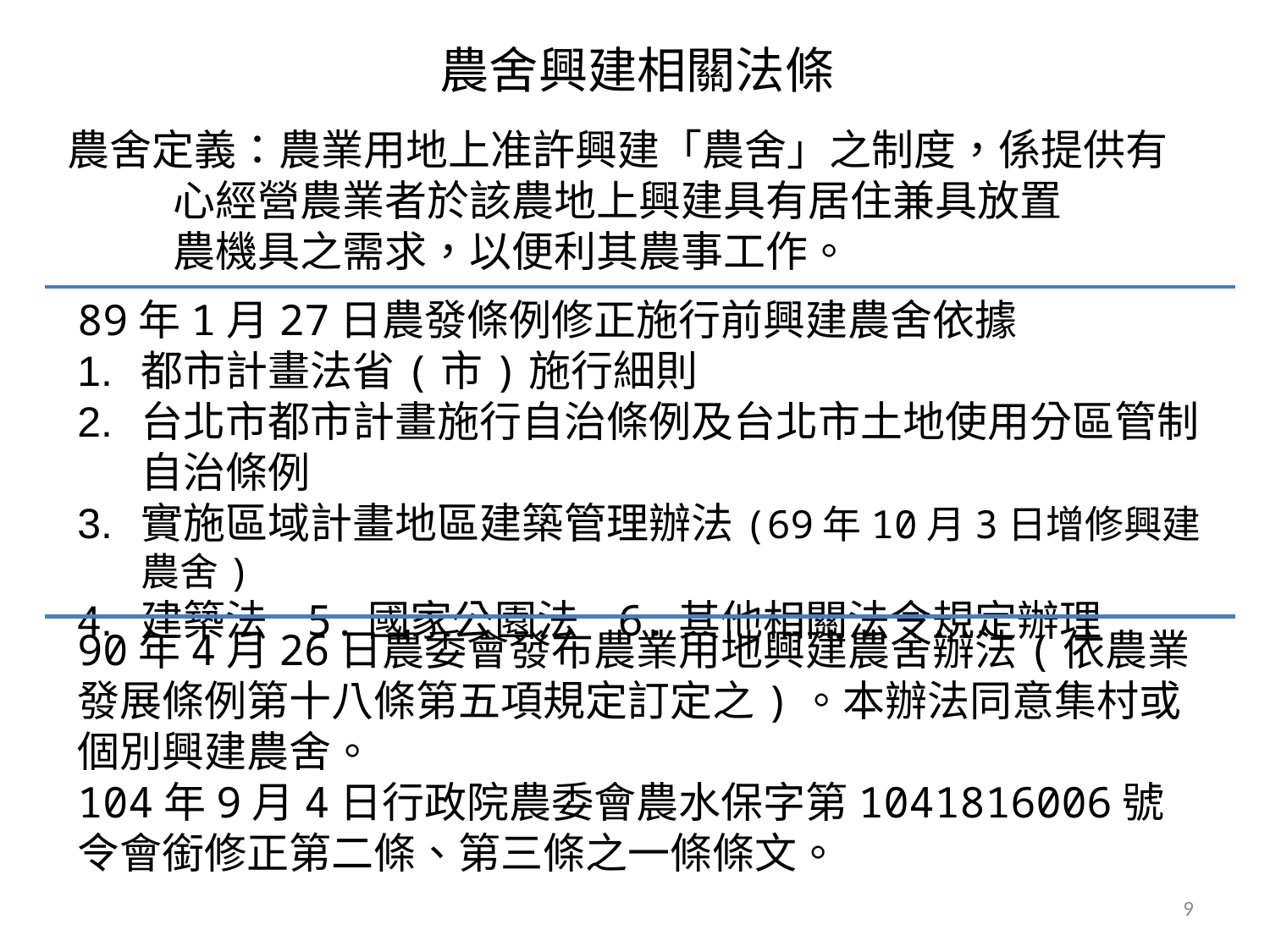

農舍興建相關法條
農舍定義：農業用地上准許興建「農舍」之制度，係提供有
          心經營農業者於該農地上興建具有居住兼具放置
          農機具之需求，以便利其農事工作。
89年1月27日農發條例修正施行前興建農舍依據
都市計畫法省(市)施行細則
台北市都市計畫施行自治條例及台北市土地使用分區管制自治條例
實施區域計畫地區建築管理辦法(69年10月3日增修興建農舍)
建築法   5.國家公園法   6.其他相關法令規定辦理
90年4月26日農委會發布農業用地興建農舍辦法(依農業發展條例第十八條第五項規定訂定之)。本辦法同意集村或個別興建農舍。
104年9月4日行政院農委會農水保字第1041816006號令會銜修正第二條、第三條之一條條文。
9